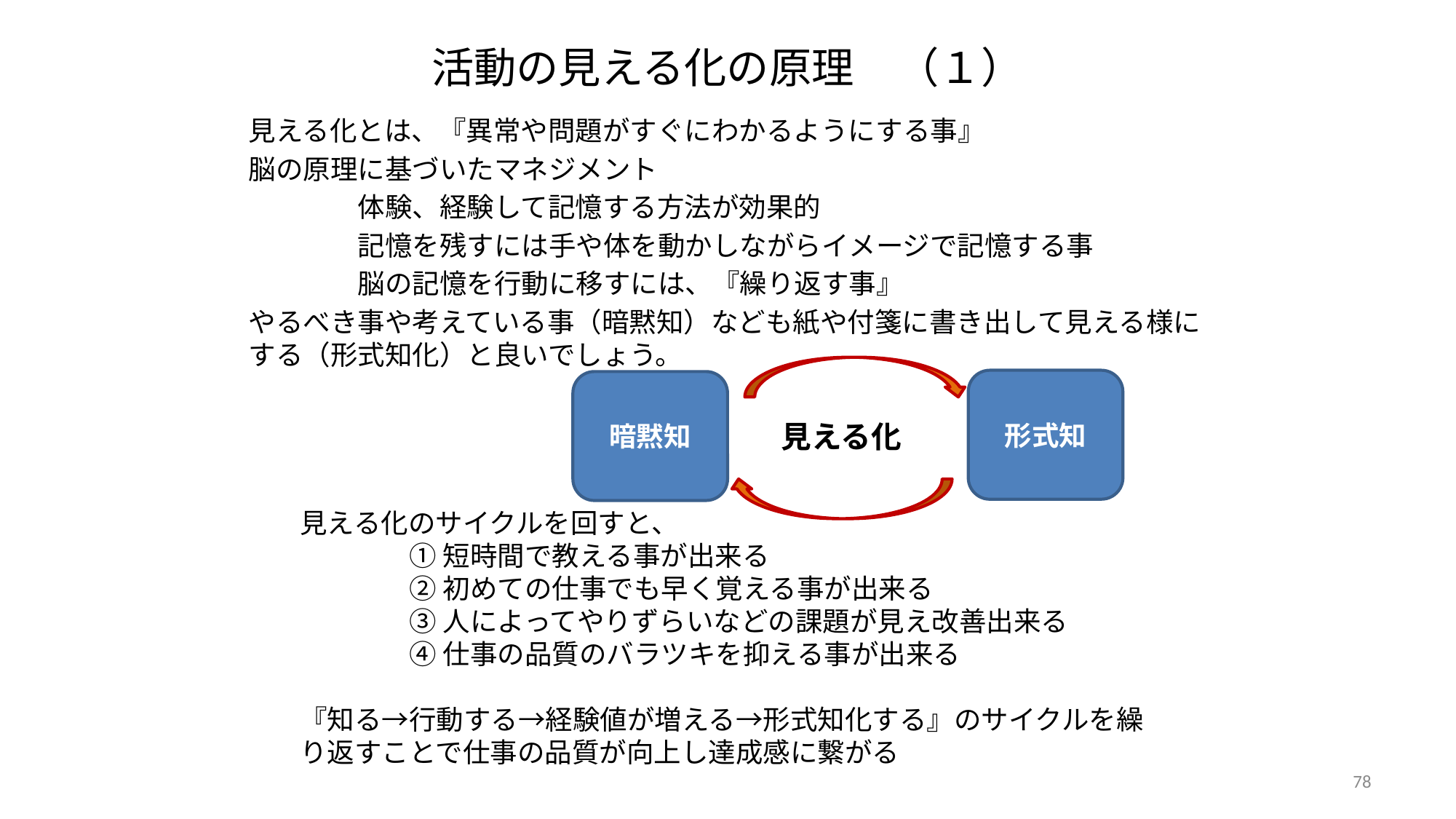

# 活動の見える化の原理　（１）
見える化とは、『異常や問題がすぐにわかるようにする事』
脳の原理に基づいたマネジメント
	体験、経験して記憶する方法が効果的
	記憶を残すには手や体を動かしながらイメージで記憶する事
	脳の記憶を行動に移すには、『繰り返す事』
やるべき事や考えている事（暗黙知）なども紙や付箋に書き出して見える様にする（形式知化）と良いでしょう。

形式知
暗黙知
見える化

見える化のサイクルを回すと、
	①短時間で教える事が出来る
	②初めての仕事でも早く覚える事が出来る
	③人によってやりずらいなどの課題が見え改善出来る
	④仕事の品質のバラツキを抑える事が出来る

『知る→行動する→経験値が増える→形式知化する』のサイクルを繰り返すことで仕事の品質が向上し達成感に繋がる
78